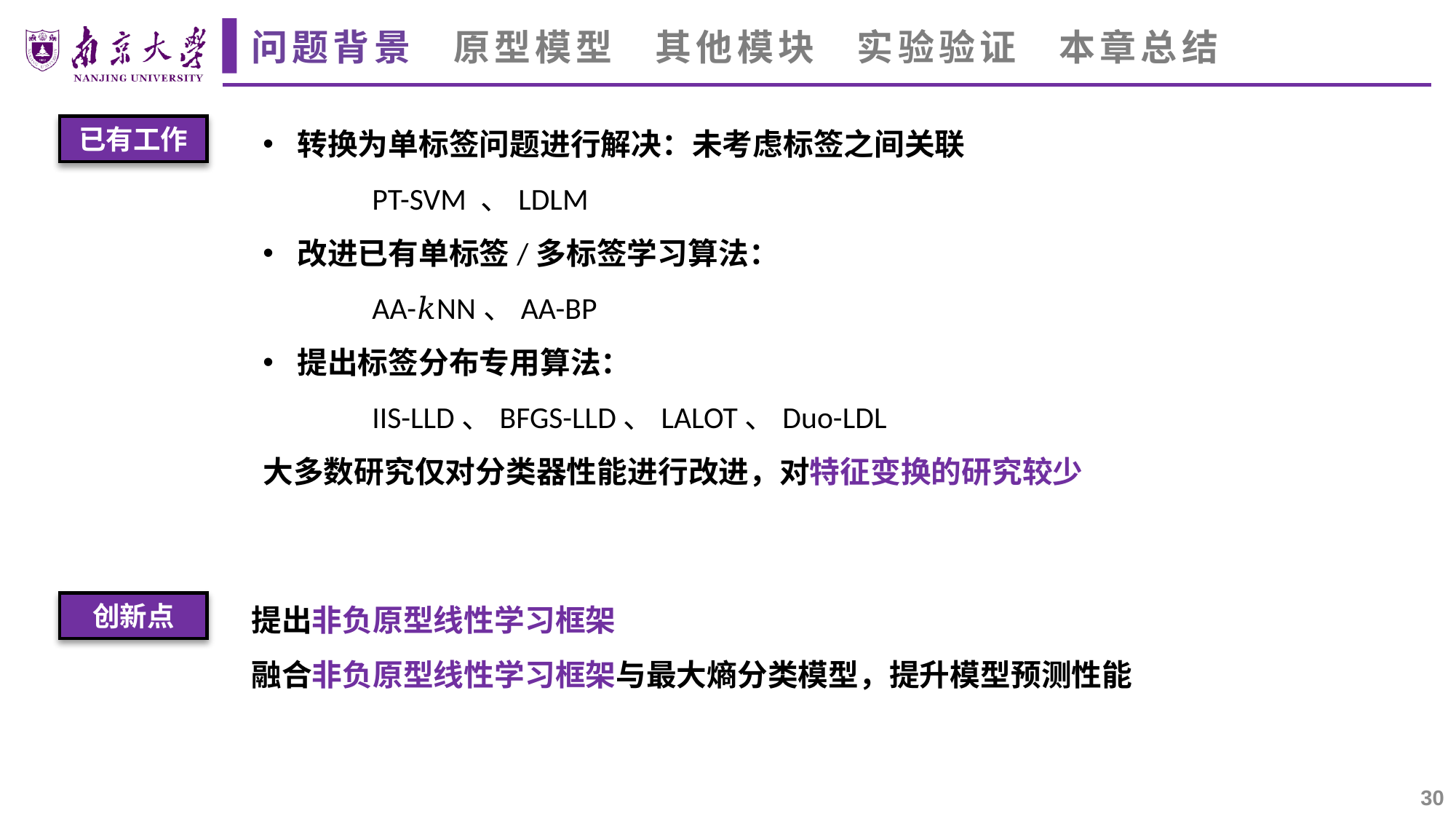

问题背景   原型模型   其他模块   实验验证   本章总结
转换为单标签问题进行解决：未考虑标签之间关联
	PT-SVM 、LDLM
改进已有单标签/多标签学习算法：
AA-𝑘NN、AA-BP
提出标签分布专用算法：
	IIS-LLD、BFGS-LLD、LALOT、Duo-LDL
大多数研究仅对分类器性能进行改进，对特征变换的研究较少
已有工作
提出非负原型线性学习框架
融合非负原型线性学习框架与最大熵分类模型，提升模型预测性能
创新点
30